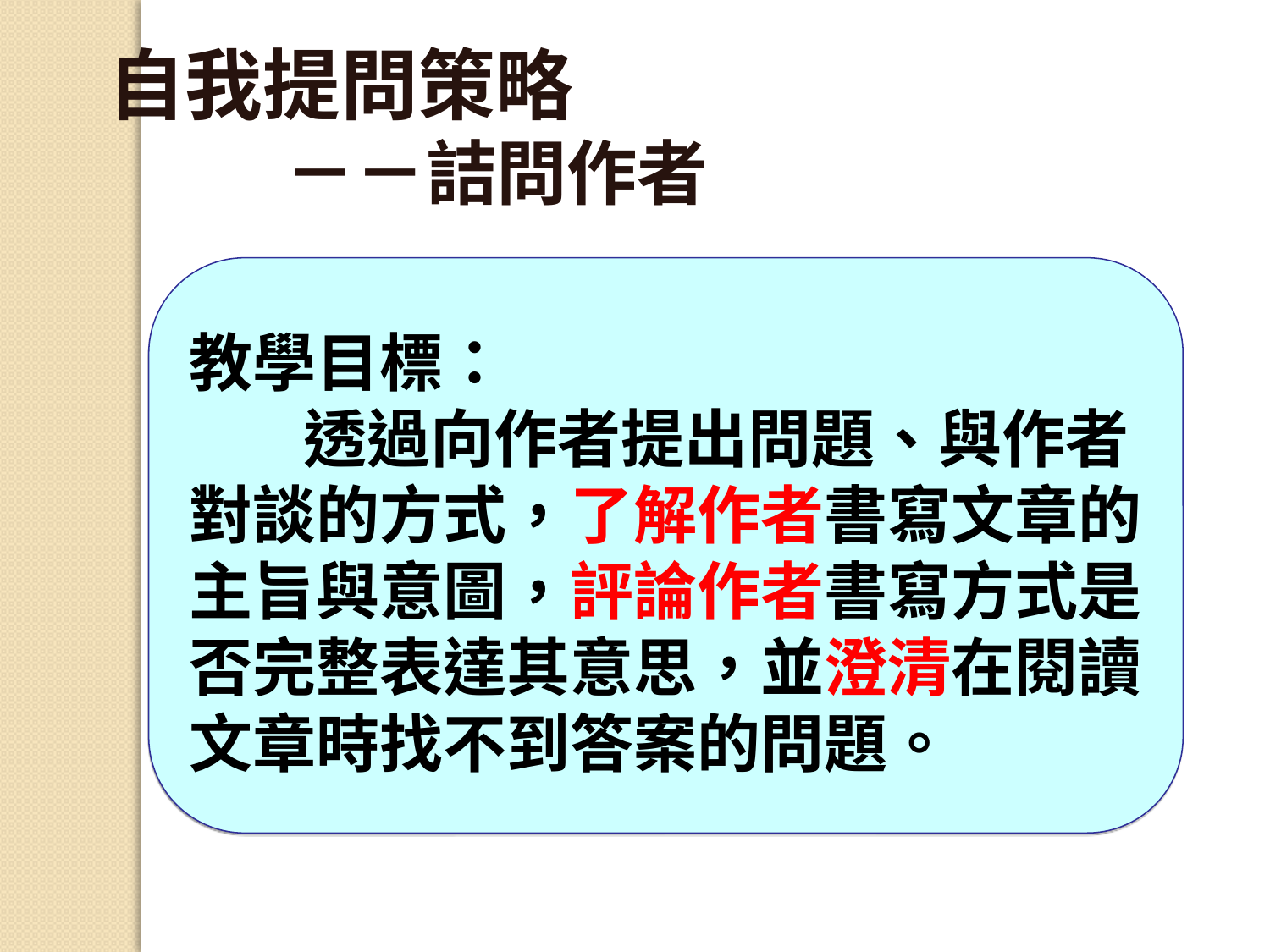

自我提問策略
          －－詰問作者

教學目標：
       透過向作者提出問題、與作者對談的方式，了解作者書寫文章的主旨與意圖，評論作者書寫方式是否完整表達其意思，並澄清在閱讀文章時找不到答案的問題。